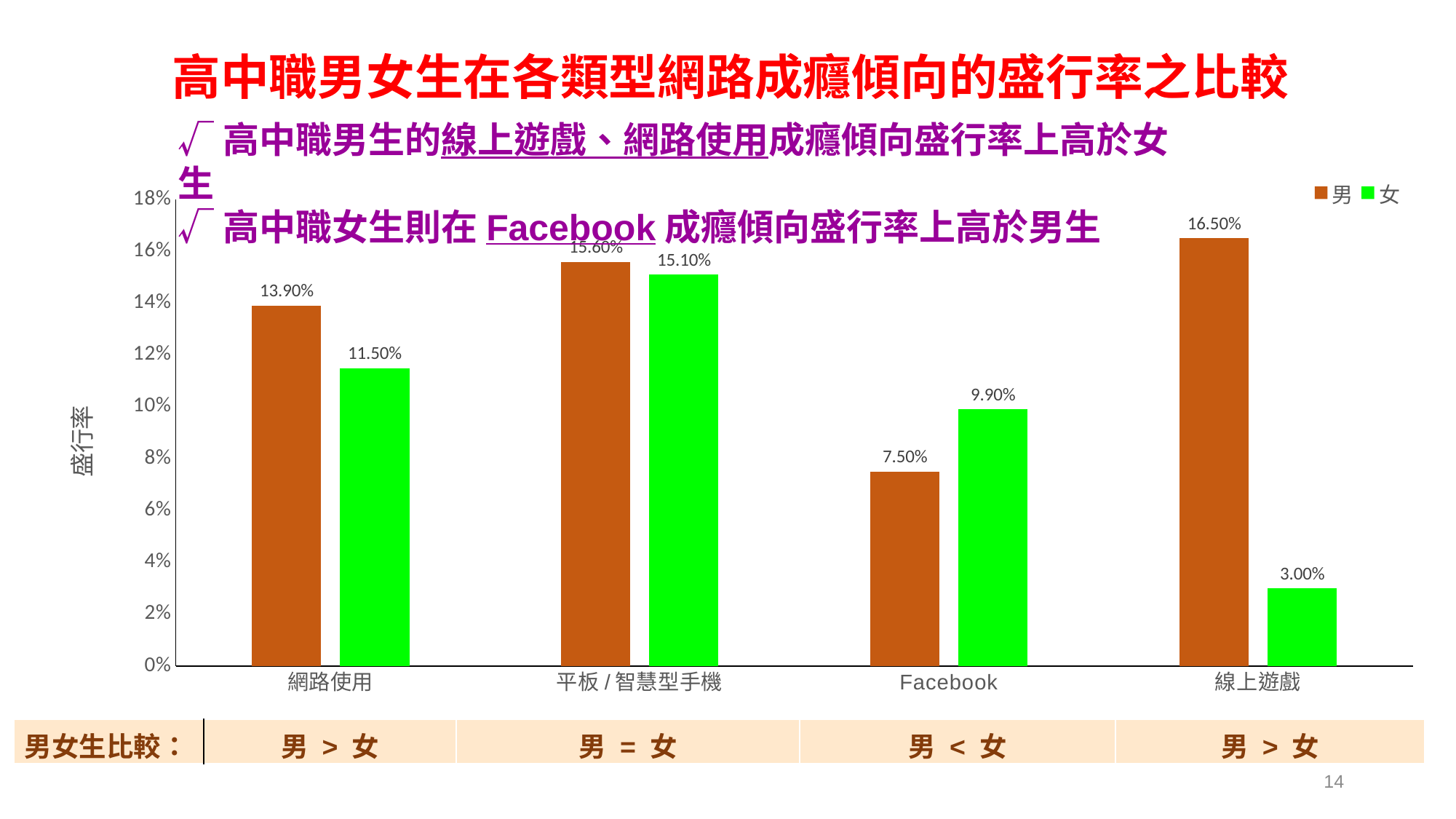

# 高中職男女生在各類型網路成癮傾向的盛行率之比較
√高中職男生的線上遊戲、網路使用成癮傾向盛行率上高於女生
√高中職女生則在Facebook成癮傾向盛行率上高於男生

### Chart

| Category | 男 | 女 |
|---|---|---|
| 網路使用 | 0.139 | 0.115 |
| 平板/智慧型手機 | 0.156 | 0.151 |
| Facebook | 0.075 | 0.099 |
| 線上遊戲 | 0.165 | 0.03 |
| 男女生比較： | 男 > 女 | 男 = 女 | 男 < 女 | 男 > 女 |
| --- | --- | --- | --- | --- |
14